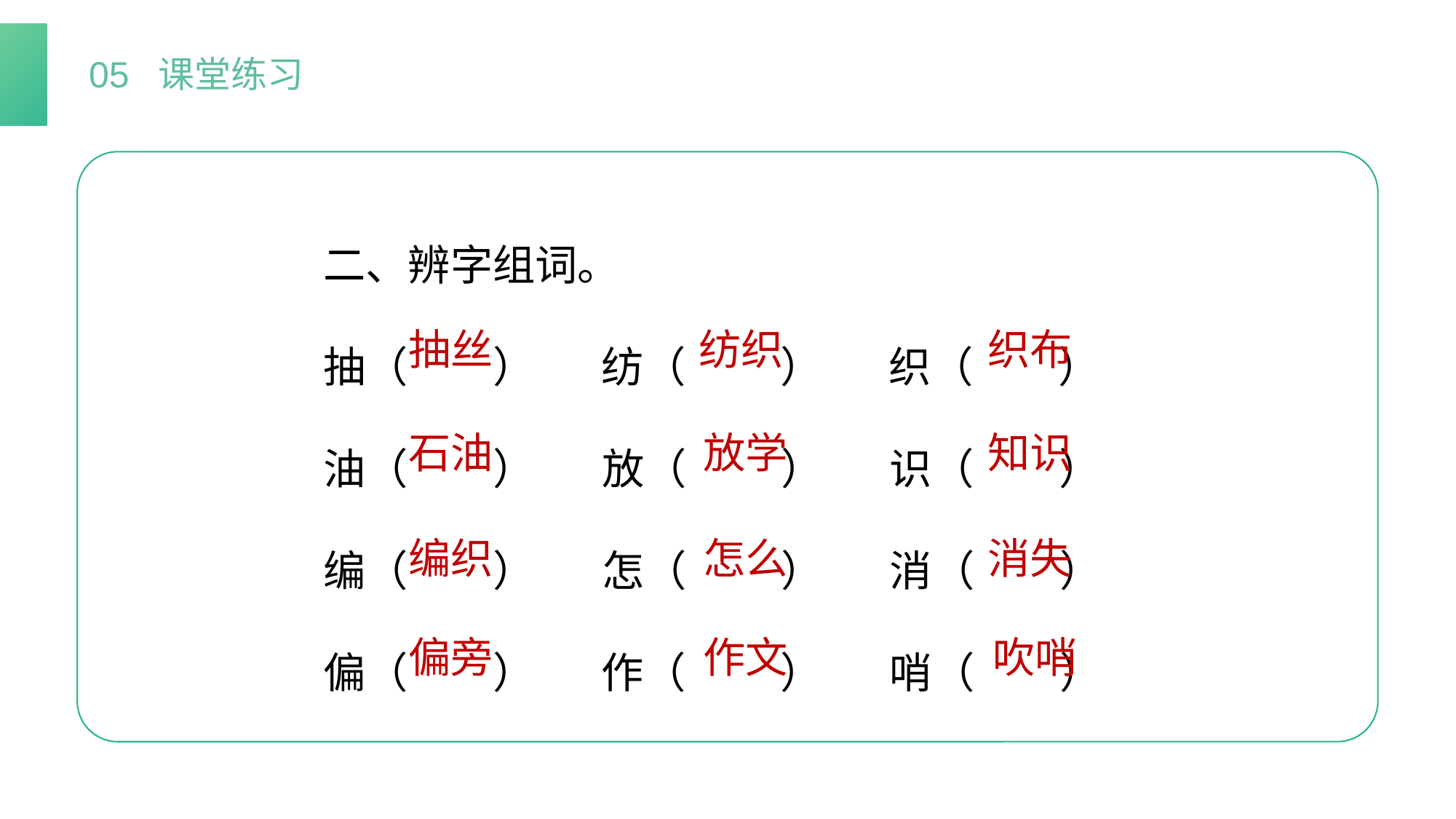

05  课堂练习
二、辨字组词。
抽（         ）       纺（          ）       织（         ）
油（         ）       放（          ）       识（         ）
编（         ）       怎（          ）       消（         ）
偏（         ）       作（          ）       哨（         ）
纺织
抽丝
织布
石油
放学
知识
消失
编织
怎么
 吹哨
偏旁
作文